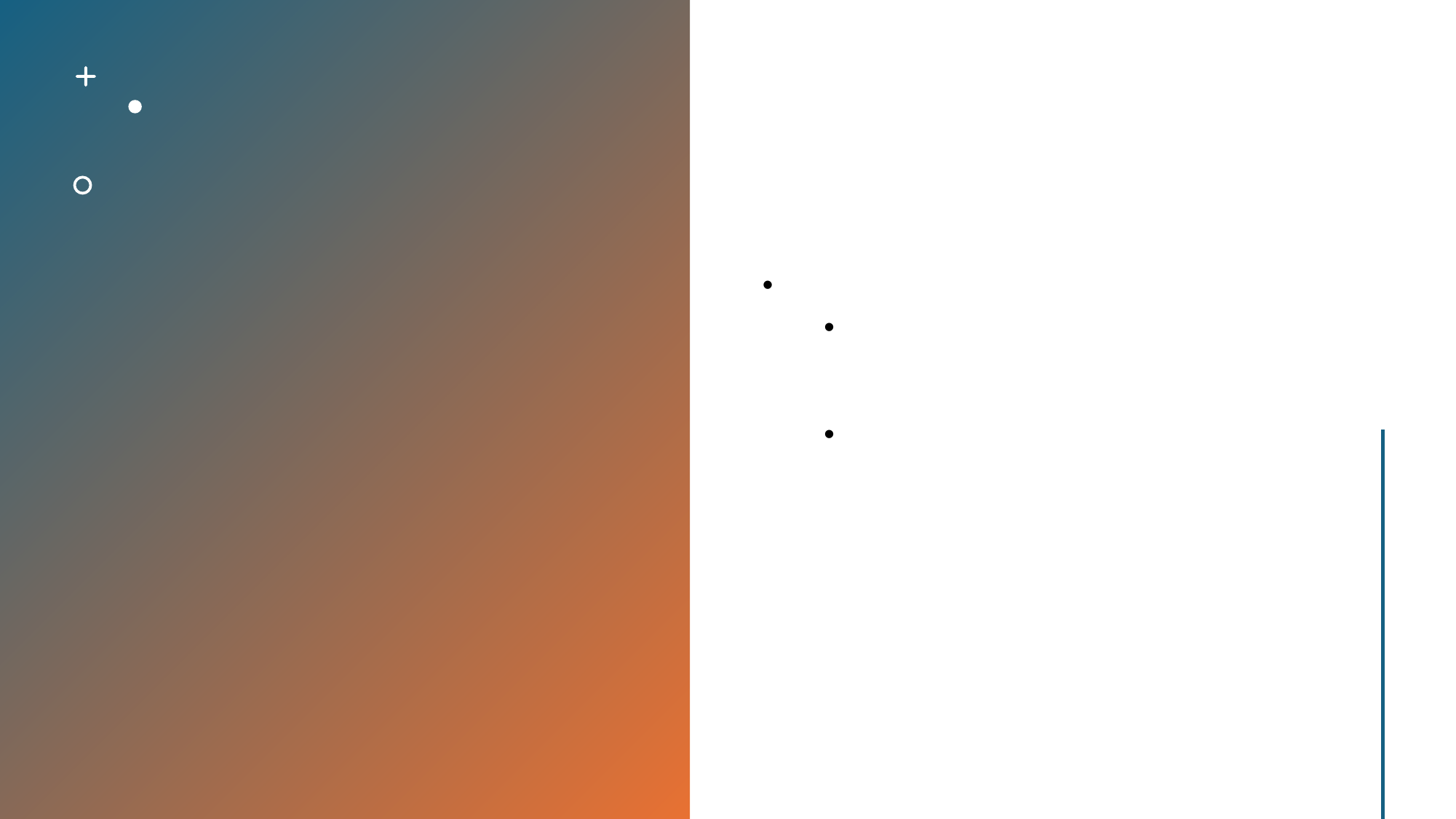

일본의 정치 체제와 국제적 역할
일본은 입헌 군주국가로서 자유 민주주의를 수용하고 있으며, 의회제를 가지고 있습니다.
국제 사회에서 일본은 주요 경제 대국으로서 활발한 역할을 하고 있으며, 국제 평화와 안정에 기여하고 있습니다.